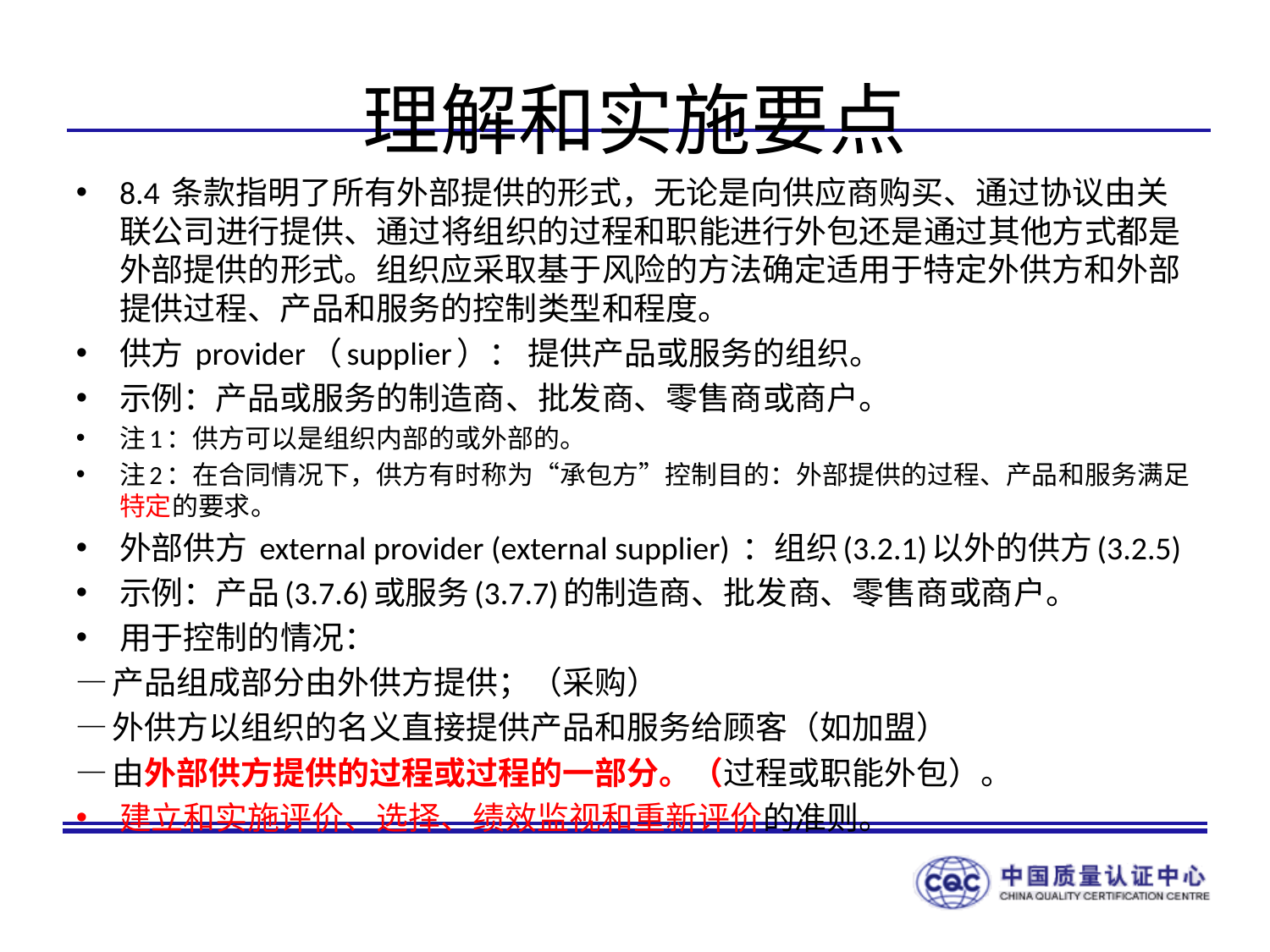

# 理解和实施要点
8.4 条款指明了所有外部提供的形式，无论是向供应商购买、通过协议由关联公司进行提供、通过将组织的过程和职能进行外包还是通过其他方式都是外部提供的形式。组织应采取基于风险的方法确定适用于特定外供方和外部提供过程、产品和服务的控制类型和程度。
供方 provider（supplier）： 提供产品或服务的组织。
示例：产品或服务的制造商、批发商、零售商或商户。
注1：供方可以是组织内部的或外部的。
注2：在合同情况下，供方有时称为“承包方”控制目的：外部提供的过程、产品和服务满足特定的要求。
外部供方 external provider (external supplier) ：组织(3.2.1)以外的供方(3.2.5)
示例：产品(3.7.6)或服务(3.7.7)的制造商、批发商、零售商或商户。
用于控制的情况：
—产品组成部分由外供方提供；（采购）
—外供方以组织的名义直接提供产品和服务给顾客（如加盟）
—由外部供方提供的过程或过程的一部分。（过程或职能外包）。
建立和实施评价、选择、绩效监视和重新评价的准则。
187